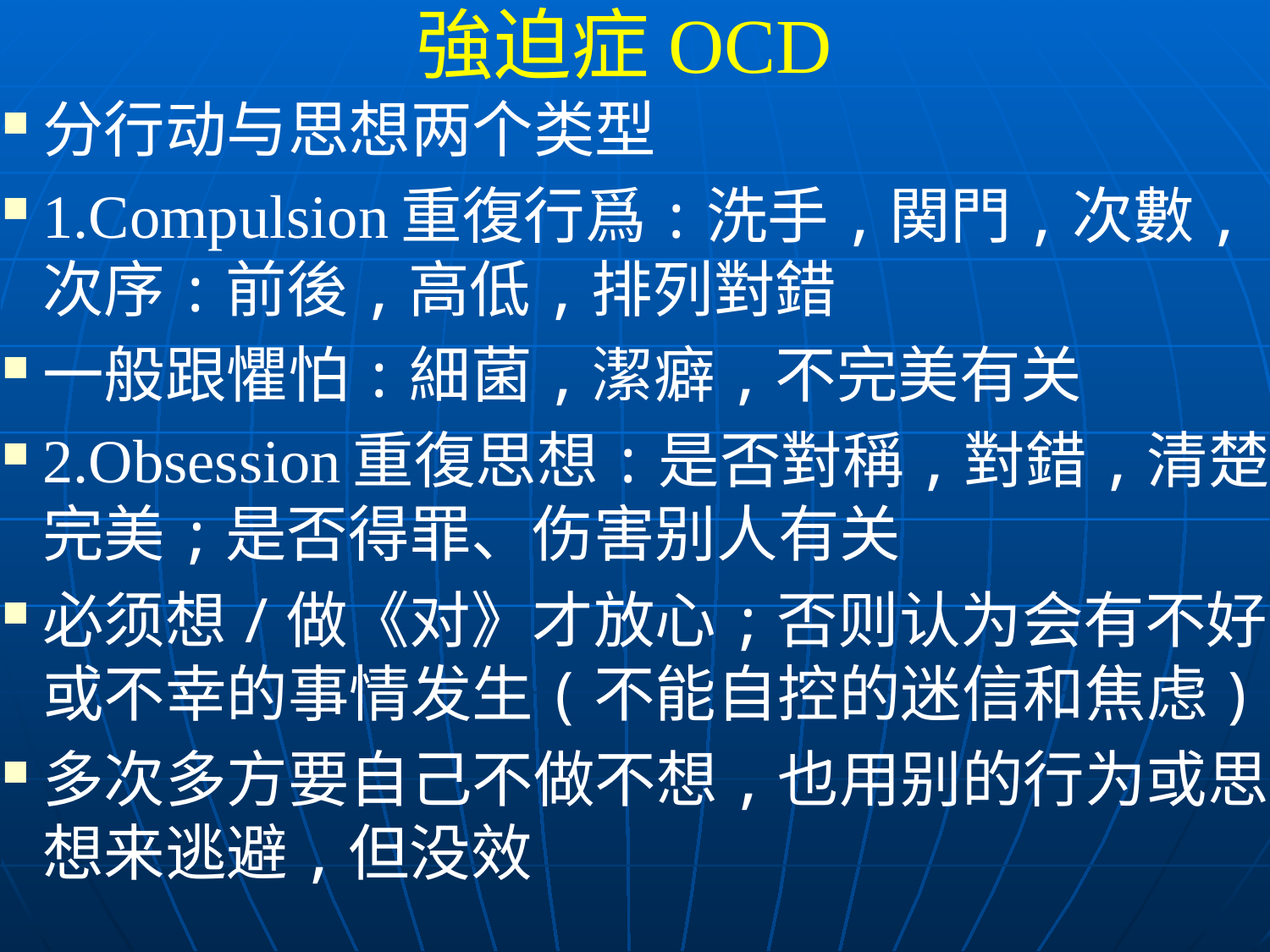

# 強迫症OCD
分行动与思想两个类型
1.Compulsion重復行爲:洗手,関門,次數,次序:前後,高低,排列對錯
一般跟懼怕:細菌,潔癖,不完美有关
2.Obsession重復思想:是否對稱,對錯,清楚,完美;是否得罪、伤害别人有关
必须想/做《对》才放心;否则认为会有不好或不幸的事情发生(不能自控的迷信和焦虑)
多次多方要自己不做不想,也用别的行为或思想来逃避,但没效